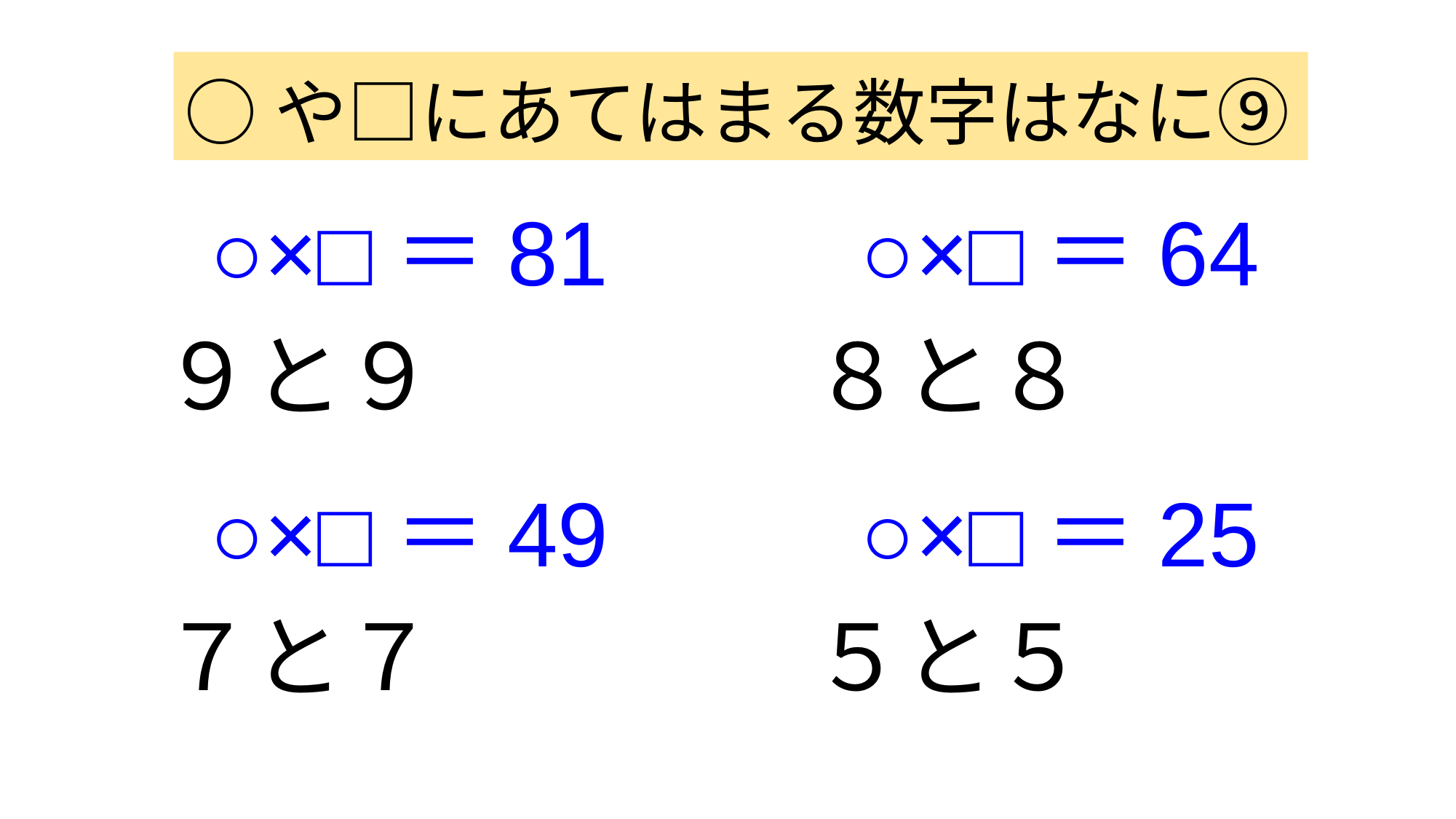

○や□にあてはまる数字はなに⑨
○×□＝81
○×□＝64
９と９
８と８
○×□＝49
○×□＝25
７と７
５と５